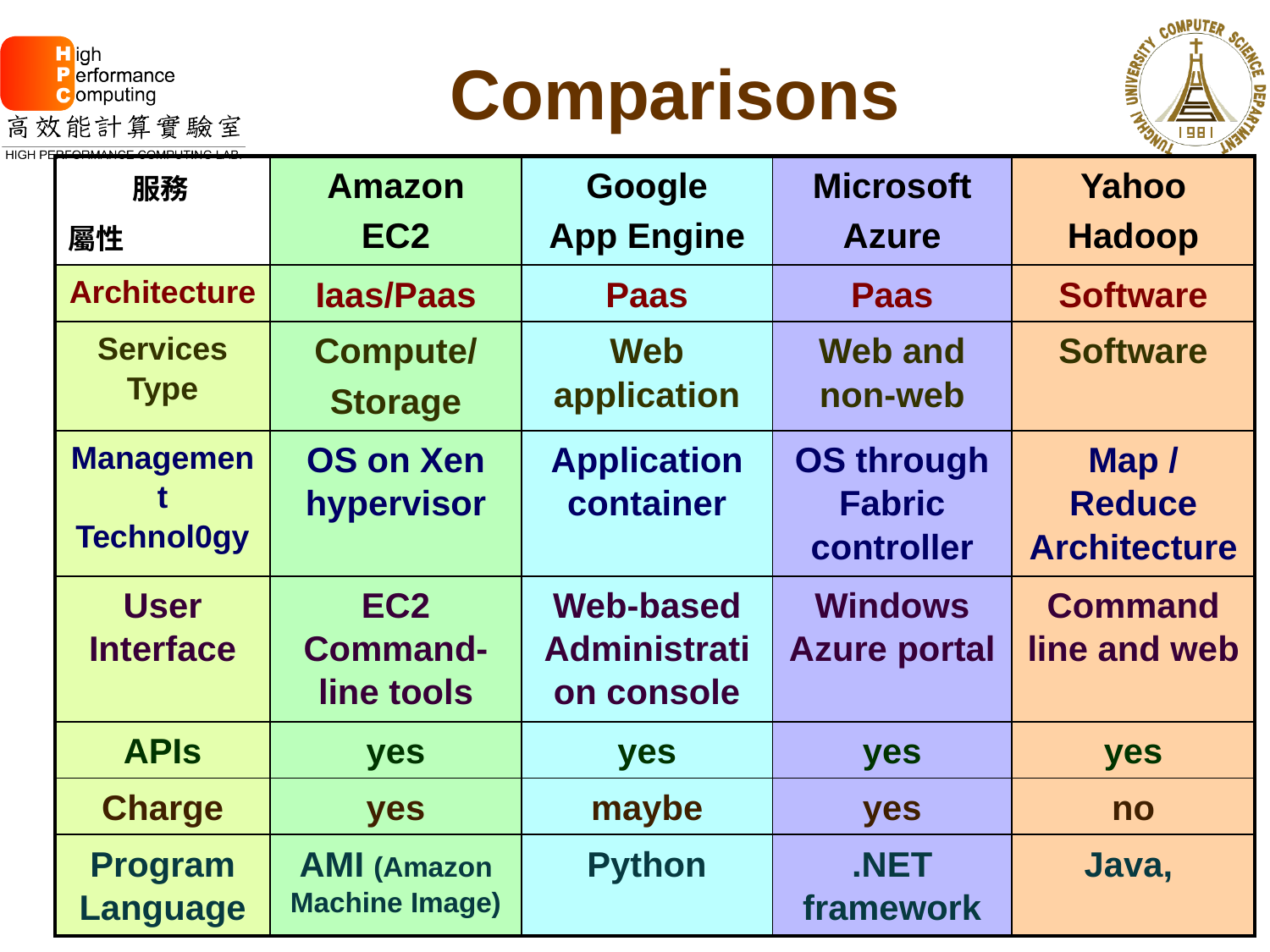

# Comparisons
| 服務 屬性 | Amazon EC2 | Google App Engine | Microsoft Azure | Yahoo Hadoop |
| --- | --- | --- | --- | --- |
| Architecture | Iaas/Paas | Paas | Paas | Software |
| Services Type | Compute/ Storage | Web application | Web and non-web | Software |
| Management Technol0gy | OS on Xen hypervisor | Application container | OS through Fabric controller | Map / Reduce Architecture |
| User Interface | EC2 Command-line tools | Web-based Administration console | Windows Azure portal | Command line and web |
| APIs | yes | yes | yes | yes |
| Charge | yes | maybe | yes | no |
| Program Language | AMI (Amazon Machine Image) | Python | .NET framework | Java, |

107